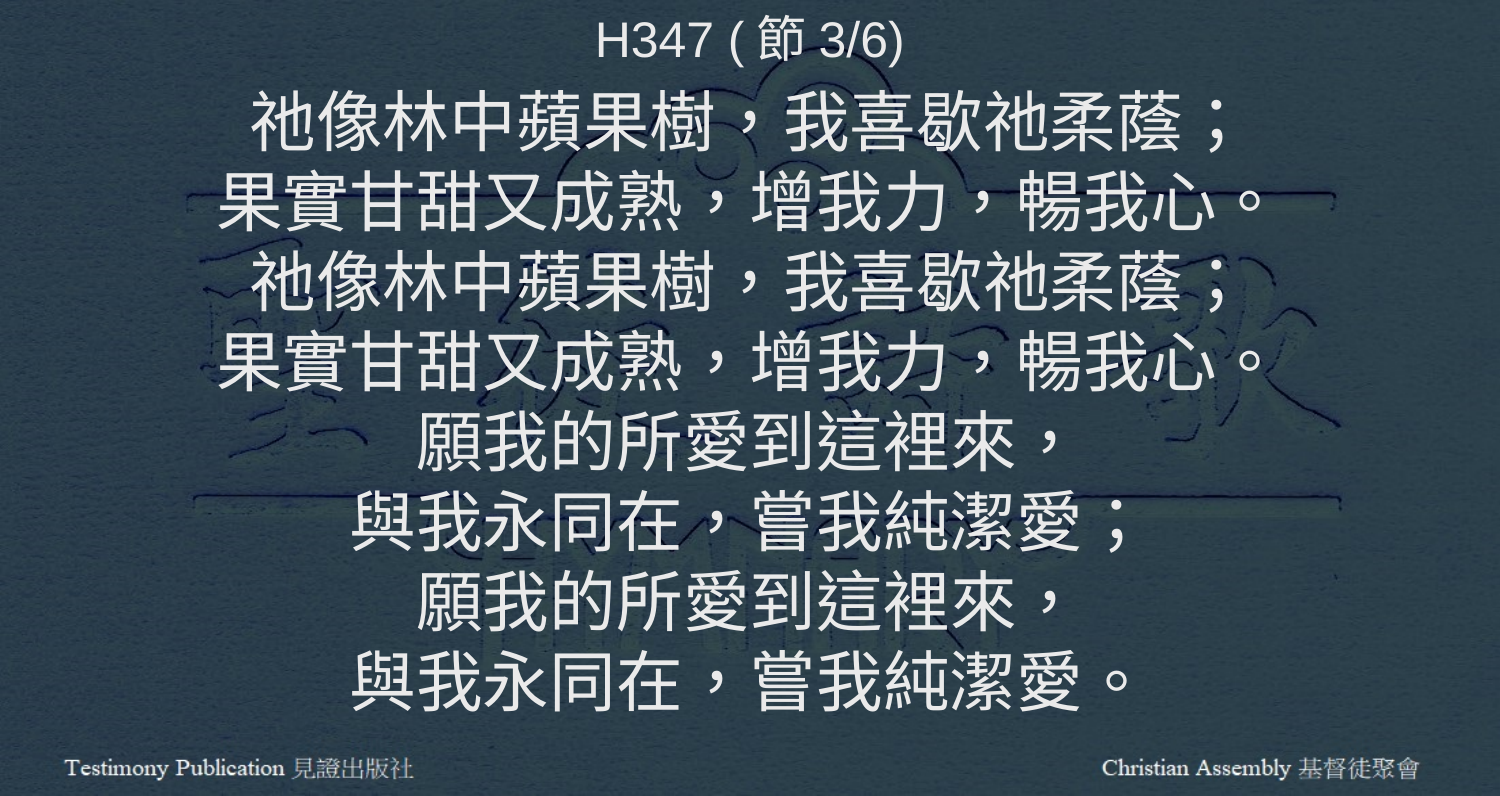

H347 (節3/6)
祂像林中蘋果樹，我喜歇祂柔蔭；
果實甘甜又成熟，增我力，暢我心。
祂像林中蘋果樹，我喜歇祂柔蔭；
果實甘甜又成熟，增我力，暢我心。
願我的所愛到這裡來，
與我永同在，嘗我純潔愛；
願我的所愛到這裡來，
與我永同在，嘗我純潔愛。